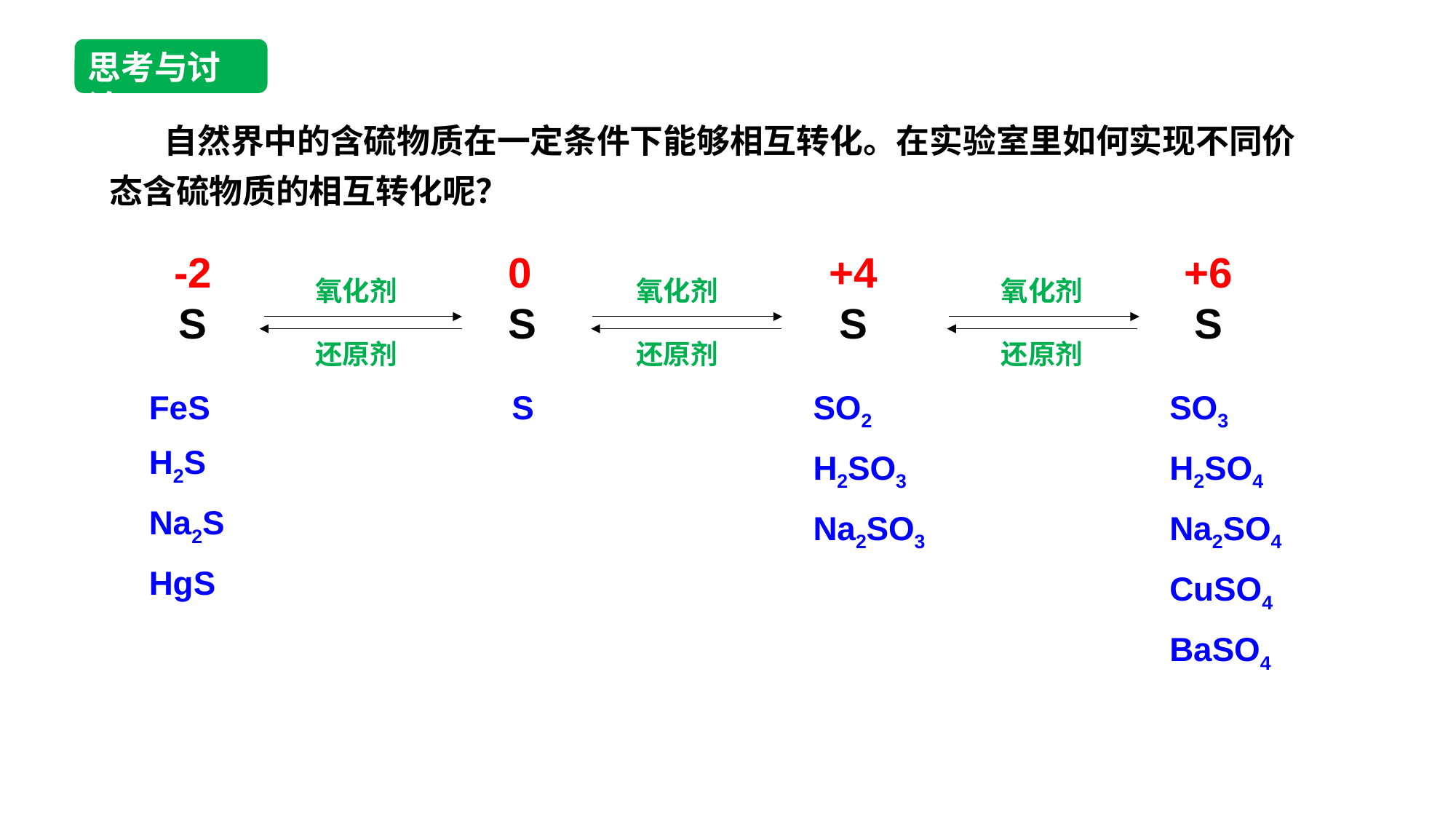

思考与讨论
自然界中的含硫物质在一定条件下能够相互转化。在实验室里如何实现不同价态含硫物质的相互转化呢？
-2
S
0
S
+4
S
+6
S
氧化剂
氧化剂
氧化剂
还原剂
还原剂
还原剂
FeS
H2S
Na2S
HgS
S
SO2
H2SO3
Na2SO3
SO3
H2SO4
Na2SO4
CuSO4
BaSO4